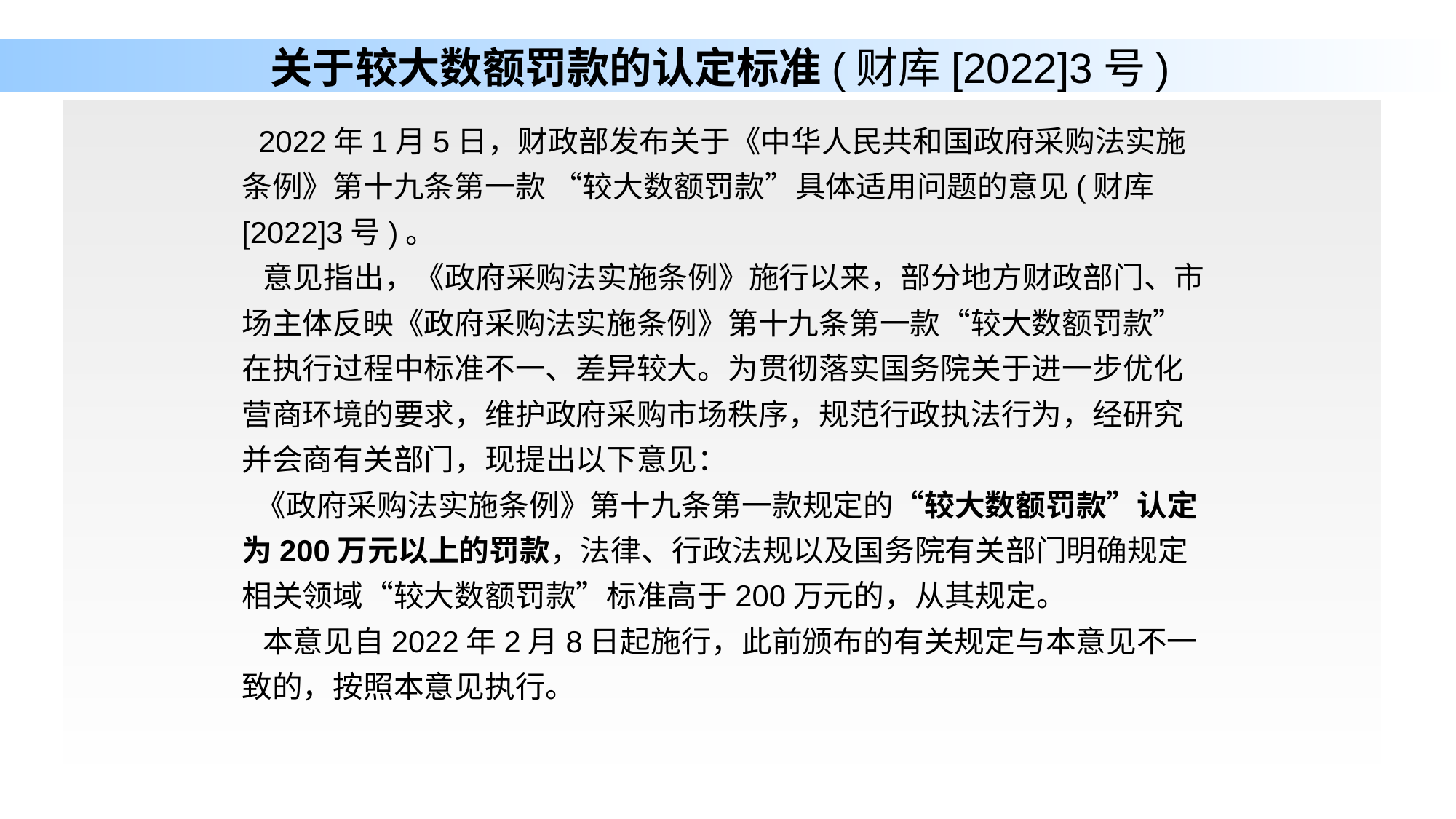

# 关于较大数额罚款的认定标准(财库[2022]3号)
  2022年1月5日，财政部发布关于《中华人民共和国政府采购法实施条例》第十九条第一款 “较大数额罚款”具体适用问题的意见(财库[2022]3号)。
  意见指出，《政府采购法实施条例》施行以来，部分地方财政部门、市场主体反映《政府采购法实施条例》第十九条第一款“较大数额罚款”在执行过程中标准不一、差异较大。为贯彻落实国务院关于进一步优化营商环境的要求，维护政府采购市场秩序，规范行政执法行为，经研究并会商有关部门，现提出以下意见：
 《政府采购法实施条例》第十九条第一款规定的“较大数额罚款”认定为200万元以上的罚款，法律、行政法规以及国务院有关部门明确规定相关领域“较大数额罚款”标准高于200万元的，从其规定。
  本意见自2022年2月8日起施行，此前颁布的有关规定与本意见不一致的，按照本意见执行。